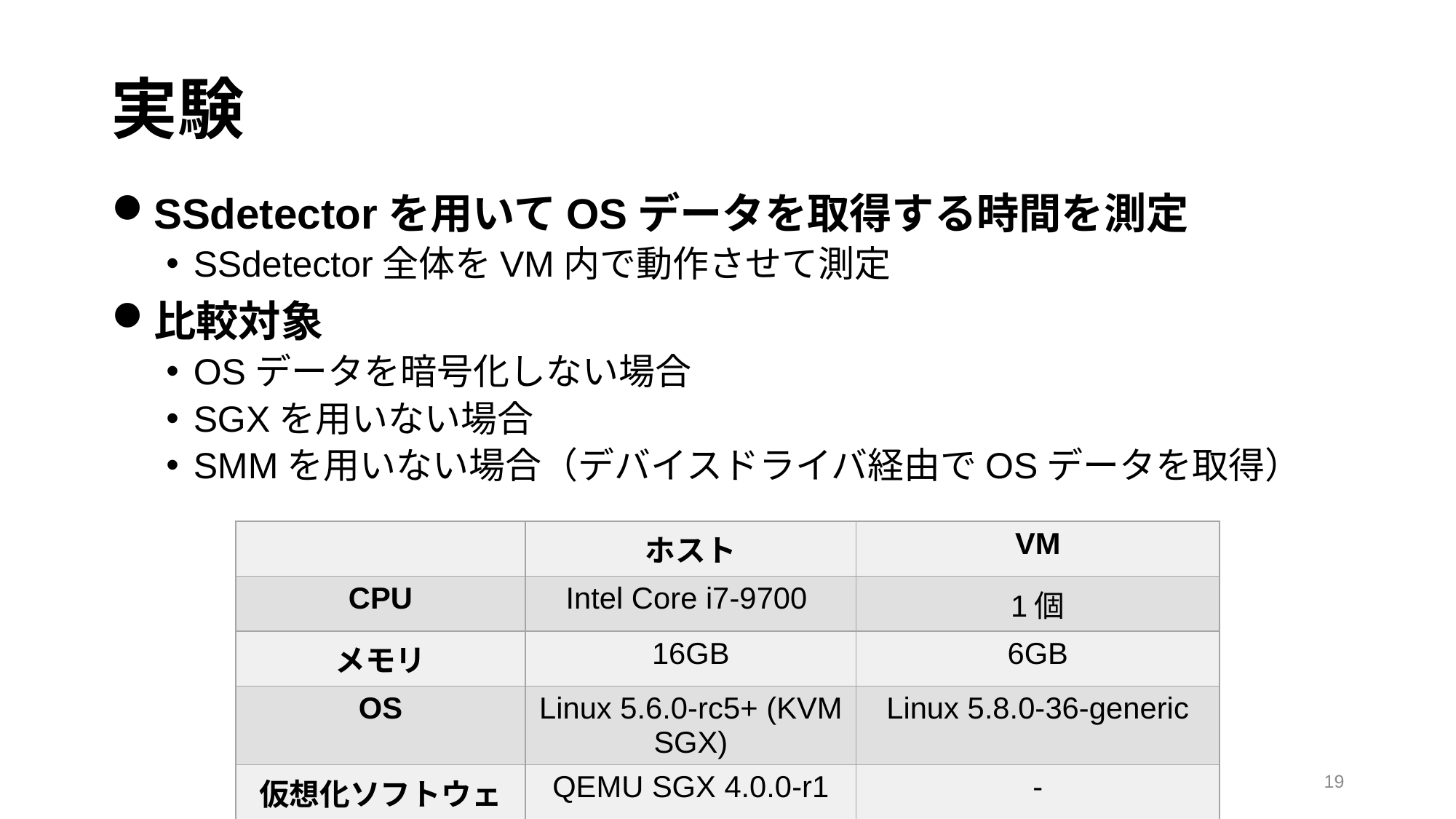

# 実験
SSdetectorを用いてOSデータを取得する時間を測定
SSdetector全体をVM内で動作させて測定
比較対象
OSデータを暗号化しない場合
SGXを用いない場合
SMMを用いない場合（デバイスドライバ経由でOSデータを取得）

|  | ホスト | VM |
| --- | --- | --- |
| CPU | Intel Core i7-9700 | 1個 |
| メモリ | 16GB | 6GB |
| OS | Linux 5.6.0-rc5+ (KVM SGX) | Linux 5.8.0-36-generic |
| 仮想化ソフトウェア | QEMU SGX 4.0.0-r1 | - |
19